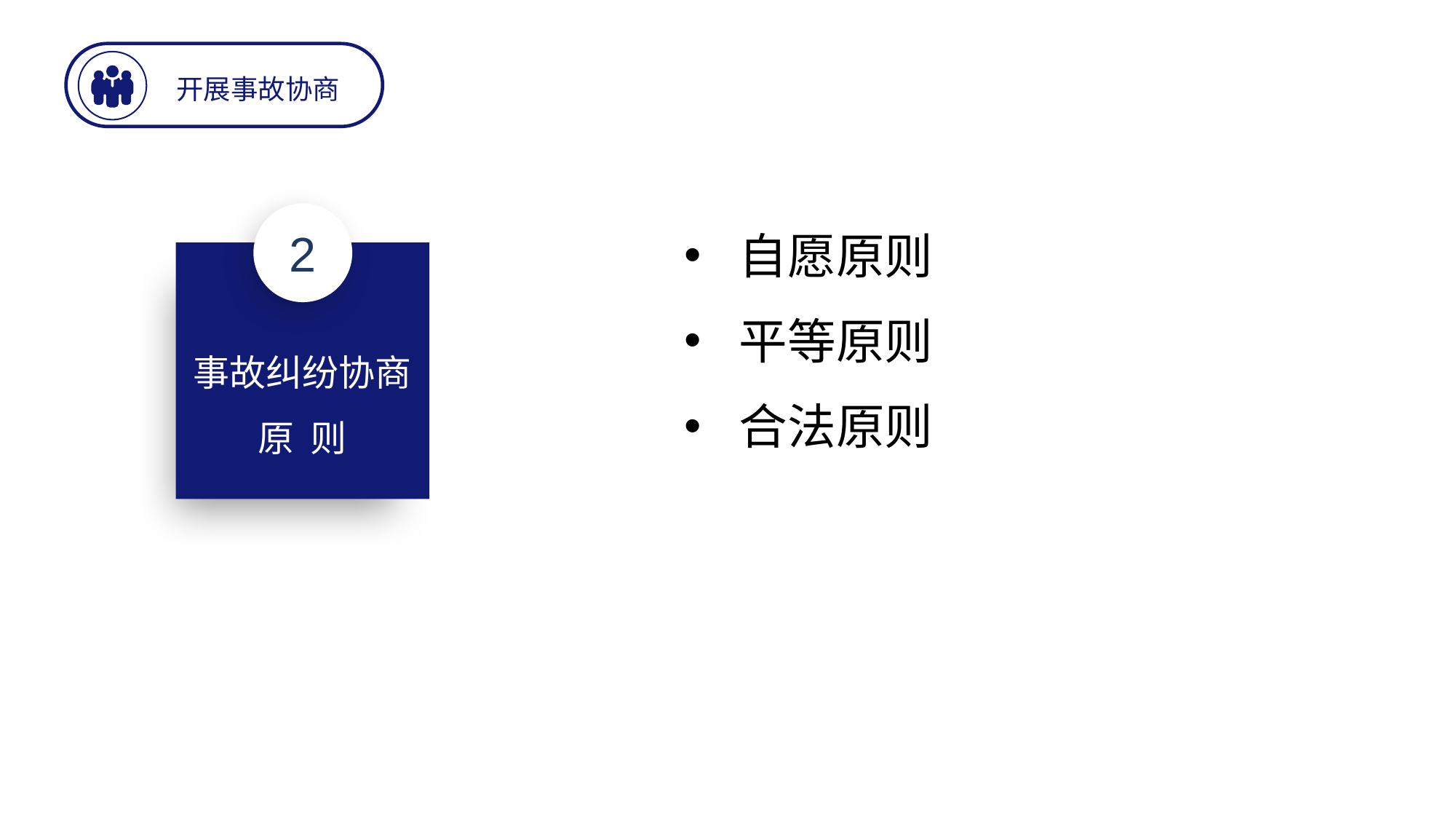

开展事故协商
2

事故纠纷协商原  则
自愿原则
平等原则
合法原则